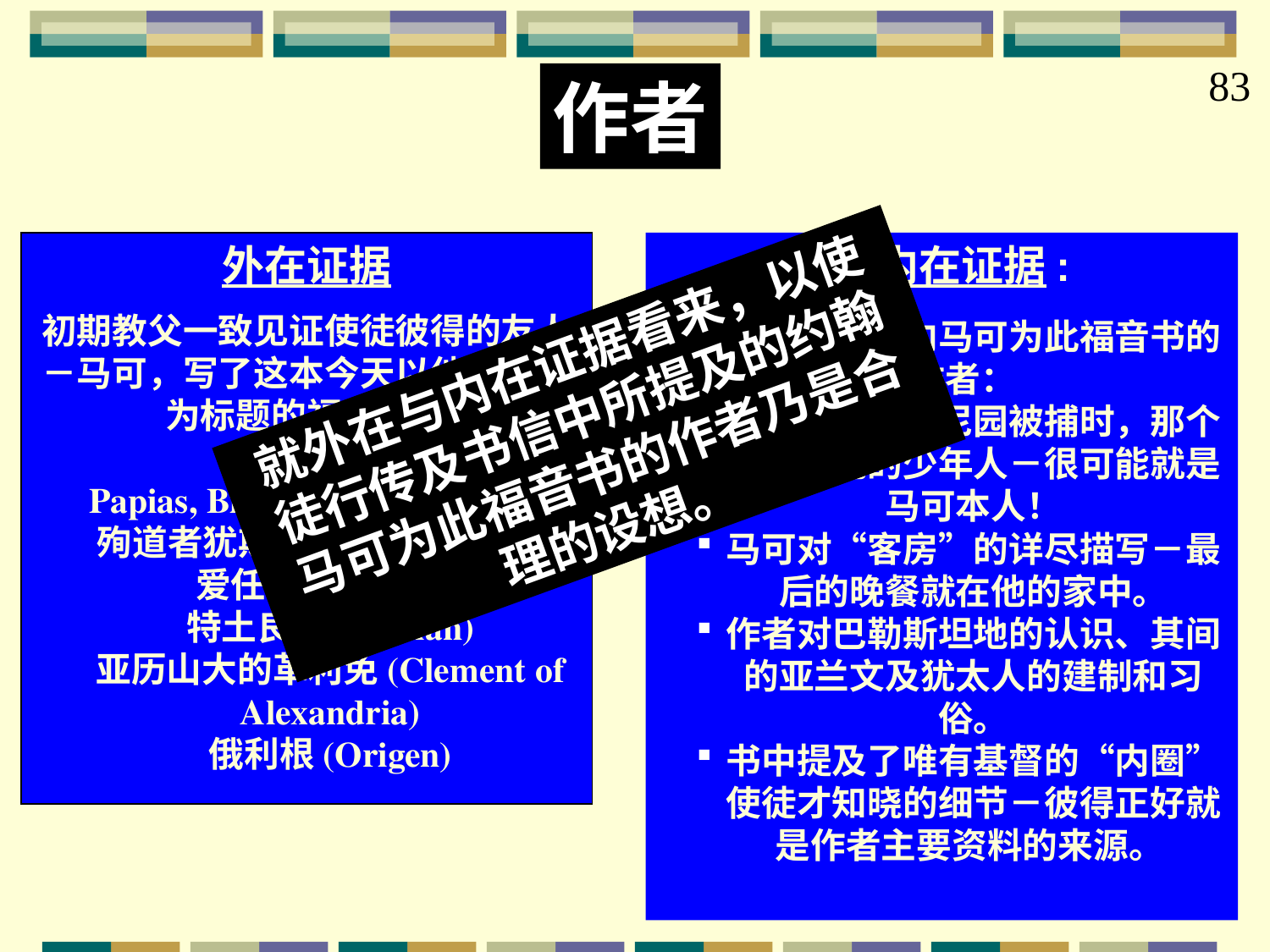

83
作者
外在证据

初期教父一致见证使徒彼得的友人－马可，写了这本今天以他的名字为标题的福音书。

Papias, Bishop of Hierapolis
殉道者犹斯丁(Justin Martyr )
爱任纽(Irenaeus)
特土良(Tertullian)
亚历山大的革利免(Clement of Alexandria)
俄利根(Origen)
内在证据:

几个因素指向马可为此福音书的作者：
耶稣于客西马尼园被捕时，那个赤身逃跑的少年人－很可能就是马可本人！
马可对“客房”的详尽描写－最后的晚餐就在他的家中。
作者对巴勒斯坦地的认识、其间的亚兰文及犹太人的建制和习俗。
书中提及了唯有基督的“内圈”使徒才知晓的细节－彼得正好就是作者主要资料的来源。
就外在与内在证据看来，以使徒行传及书信中所提及的约翰马可为此福音书的作者乃是合理的设想。